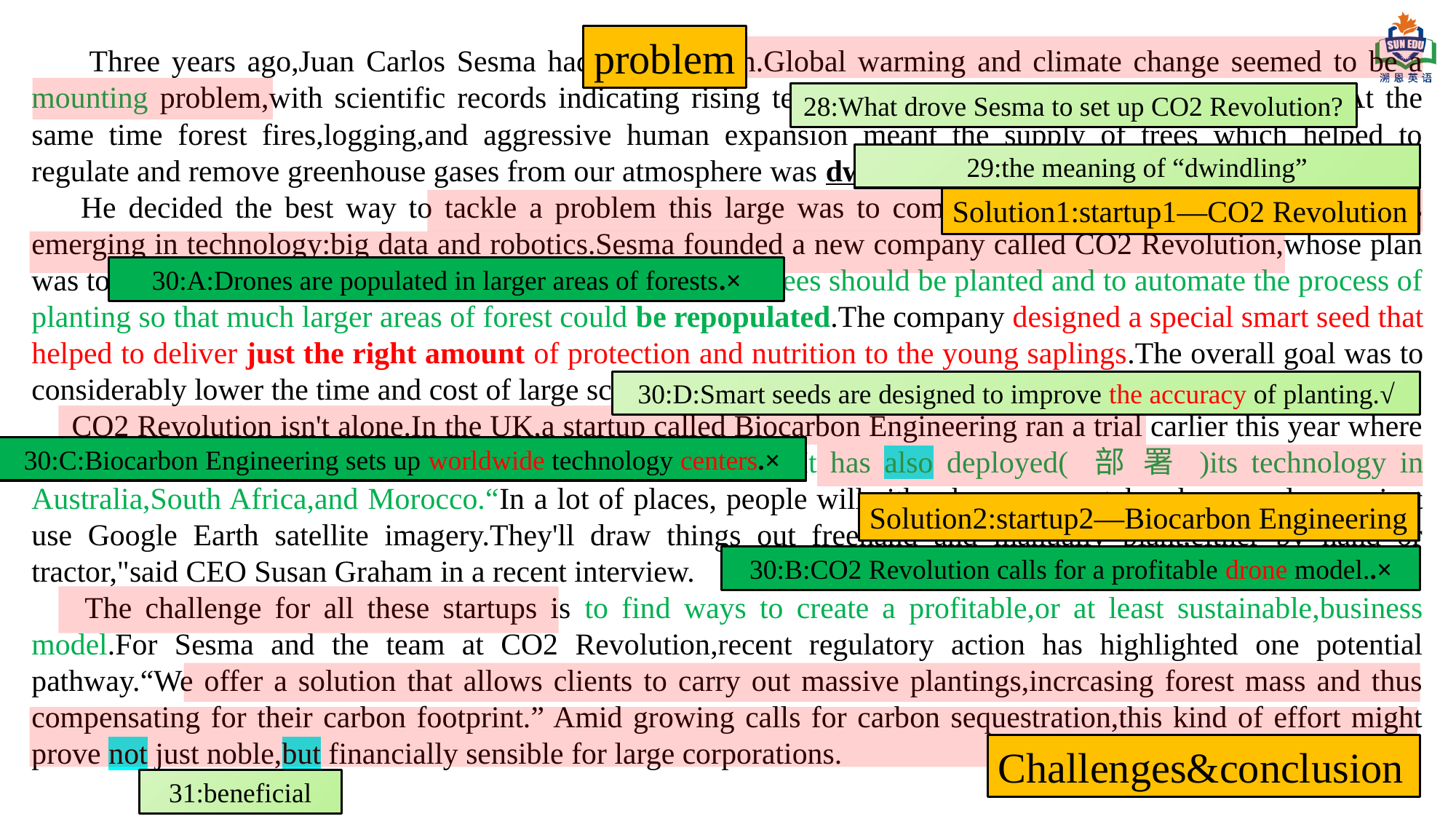

problem
     Three years ago,Juan Carlos Sesma had a realization.Global warming and climate change seemed to be a mounting problem,with scientific records indicating rising temperatures and sea levels across the world.At the same time forest fires,logging,and aggressive human expansion meant the supply of trees which helped to regulate and remove greenhouse gases from our atmosphere was dwindling .
    He decided the best way to tackle a problem this large was to combine two of the most powerful forces emerging in technology:big data and robotics.Sesma founded a new company called CO2 Revolution,whose plan was to use drones(无人机)to better understand where new trees should be planted and to automate the process of planting so that much larger areas of forest could be repopulated.The company designed a special smart seed that helped to deliver just the right amount of protection and nutrition to the young saplings.The overall goal was to considerably lower the time and cost of large scale re-forestation.
     CO2 Revolution isn't alone.In the UK,a startup called Biocarbon Engineering ran a trial carlier this year where it used drones to help replant Mangrove trees in Myanmar.It has also deployed( 部 署 )its technology in Australia,South Africa,and Morocco.“In a lot of places, people will either have a map taken by aeroplane,or just use Google Earth satellite imagery.They'll draw things out freehand and manually plant,either by hand or tractor,"said CEO Susan Graham in a recent interview.
    The challenge for all these startups is to find ways to create a profitable,or at least sustainable,business model.For Sesma and the team at CO2 Revolution,recent regulatory action has highlighted one potential pathway.“We offer a solution that allows clients to carry out massive plantings,incrcasing forest mass and thus compensating for their carbon footprint.” Amid growing calls for carbon sequestration,this kind of effort might prove not just noble,but financially sensible for large corporations.

28:What drove Sesma to set up CO2 Revolution?
29:the meaning of “dwindling”
Solution1:startup1—CO2 Revolution

30:A:Drones are populated in larger areas of forests.×
30:D:Smart seeds are designed to improve the accuracy of planting.√

30:C:Biocarbon Engineering sets up worldwide technology centers.×

Solution2:startup2—Biocarbon Engineering
30:B:CO2 Revolution calls for a profitable drone model..×

Challenges&conclusion
31:beneficial